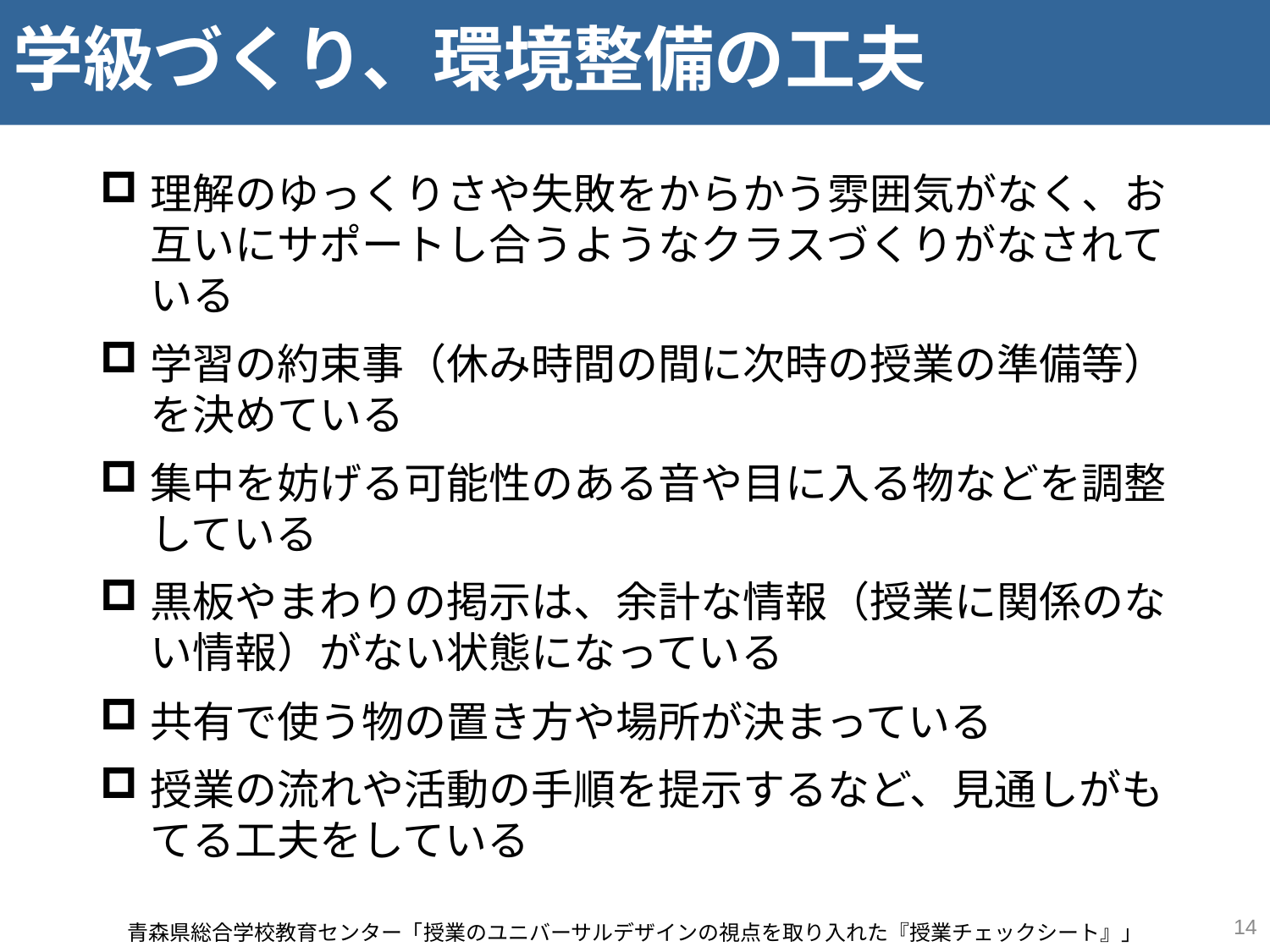

# 学級づくり、環境整備の工夫
理解のゆっくりさや失敗をからかう雰囲気がなく、お互いにサポートし合うようなクラスづくりがなされている
学習の約束事（休み時間の間に次時の授業の準備等）を決めている
集中を妨げる可能性のある音や目に入る物などを調整している
黒板やまわりの掲示は、余計な情報（授業に関係のない情報）がない状態になっている
共有で使う物の置き方や場所が決まっている
授業の流れや活動の手順を提示するなど、見通しがもてる工夫をしている
14
青森県総合学校教育センター「授業のユニバーサルデザインの視点を取り入れた『授業チェックシート』」